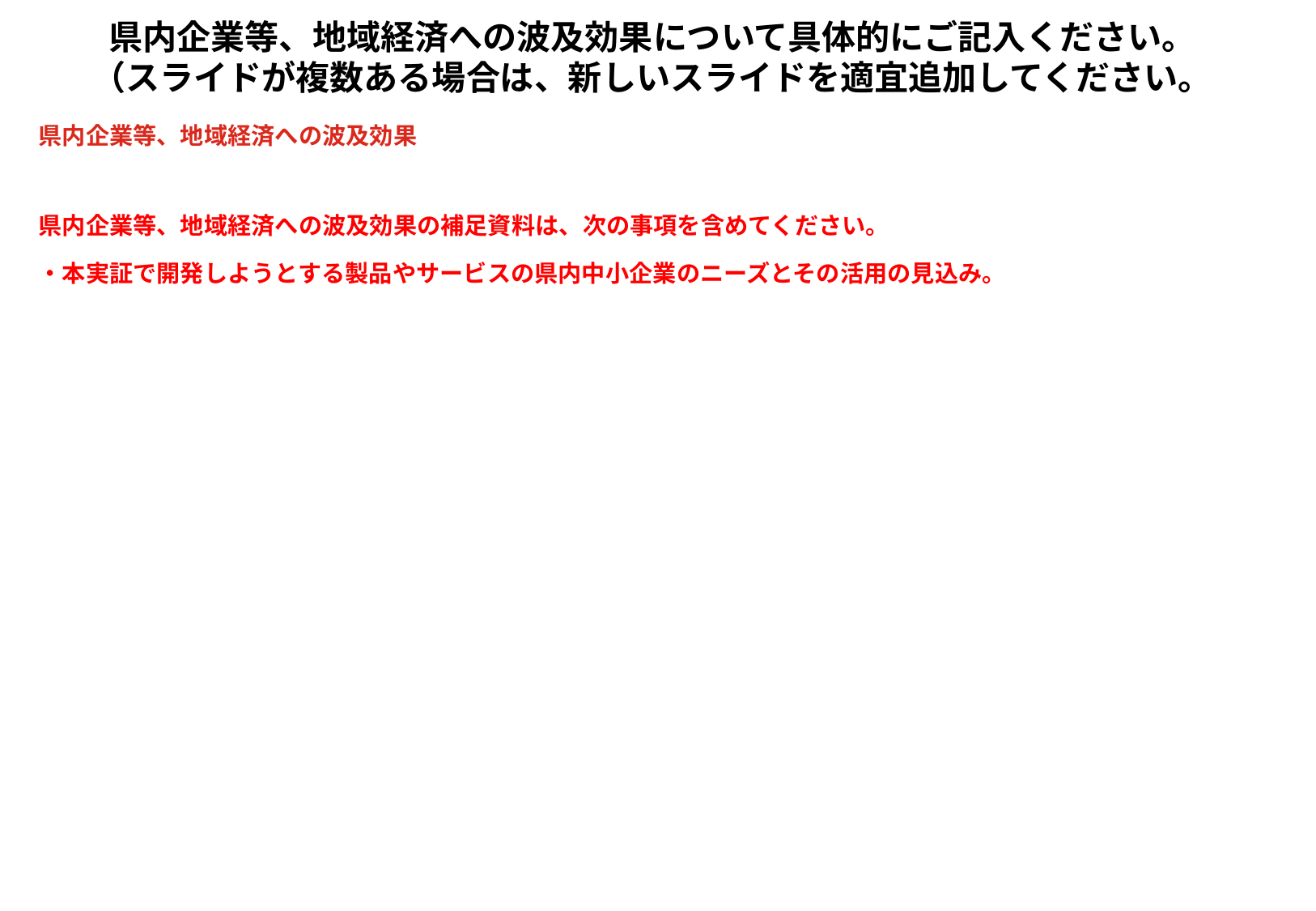

県内企業等、地域経済への波及効果について具体的にご記入ください。
（スライドが複数ある場合は、新しいスライドを適宜追加してください。
県内企業等、地域経済への波及効果
県内企業等、地域経済への波及効果の補足資料は、次の事項を含めてください。
・本実証で開発しようとする製品やサービスの県内中小企業のニーズとその活用の見込み。